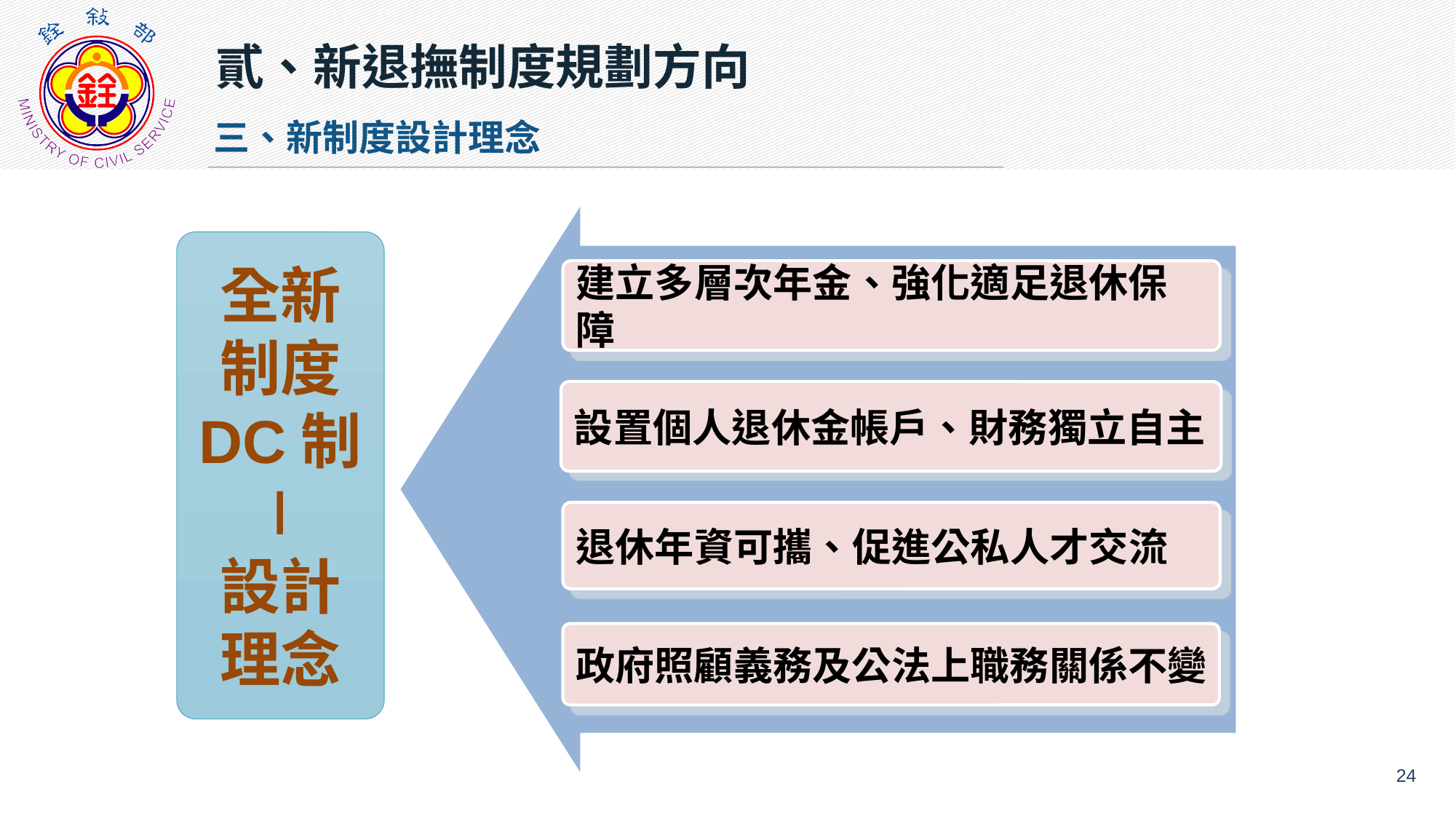

貳、新退撫制度規劃方向
三、新制度設計理念

建立多層次年金、強化適足退休保障
設置個人退休金帳戶、財務獨立自主
退休年資可攜、促進公私人才交流
全新制度
DC制
∣
設計理念
政府照顧義務及公法上職務關係不變